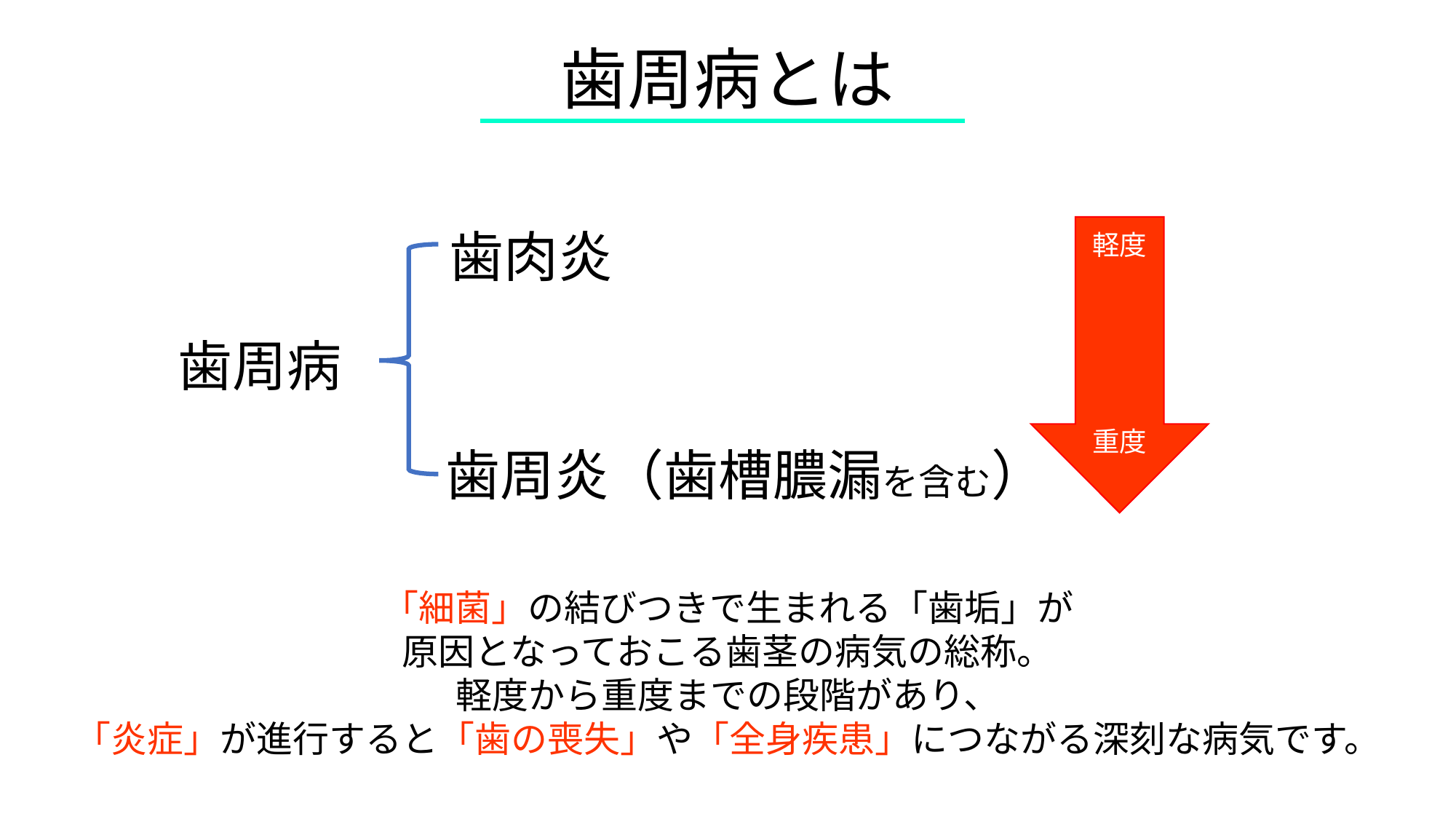

歯周病とは
歯肉炎
軽度

重度

歯周病
歯周炎（歯槽膿漏を含む）
「細菌」の結びつきで生まれる「歯垢」が
原因となっておこる歯茎の病気の総称。
軽度から重度までの段階があり、
「炎症」が進行すると「歯の喪失」や「全身疾患」につながる深刻な病気です。